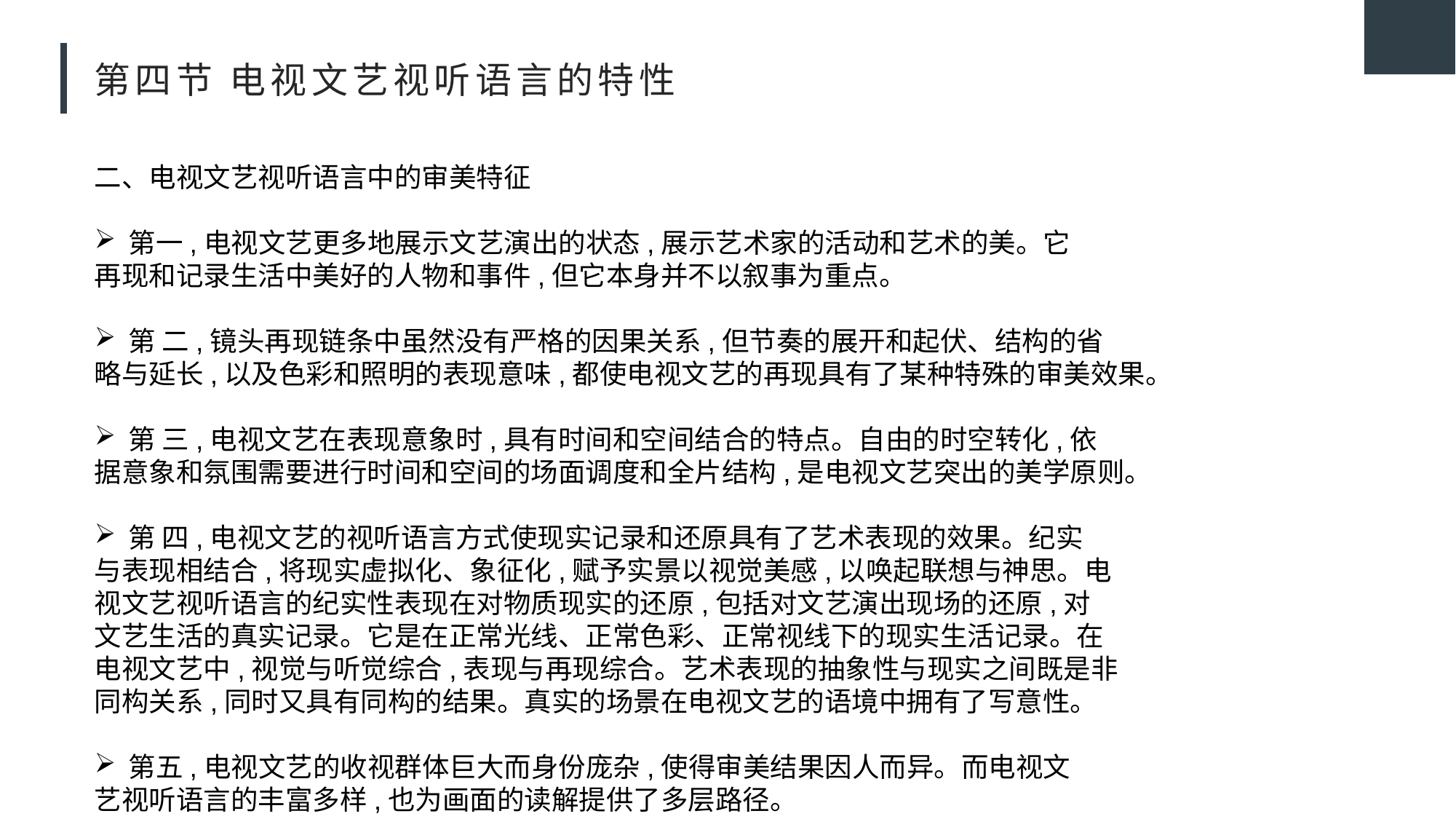

# 第四节 电视文艺视听语言的特性
二、电视文艺视听语言中的审美特征

第一,电视文艺更多地展示文艺演出的状态,展示艺术家的活动和艺术的美。它
再现和记录生活中美好的人物和事件,但它本身并不以叙事为重点。

第 二,镜头再现链条中虽然没有严格的因果关系,但节奏的展开和起伏、结构的省
略与延长,以及色彩和照明的表现意味,都使电视文艺的再现具有了某种特殊的审美效果。

第 三,电视文艺在表现意象时,具有时间和空间结合的特点。自由的时空转化,依
据意象和氛围需要进行时间和空间的场面调度和全片结构,是电视文艺突出的美学原则。

第 四,电视文艺的视听语言方式使现实记录和还原具有了艺术表现的效果。纪实
与表现相结合,将现实虚拟化、象征化,赋予实景以视觉美感,以唤起联想与神思。电
视文艺视听语言的纪实性表现在对物质现实的还原,包括对文艺演出现场的还原,对
文艺生活的真实记录。它是在正常光线、正常色彩、正常视线下的现实生活记录。在
电视文艺中,视觉与听觉综合,表现与再现综合。艺术表现的抽象性与现实之间既是非
同构关系,同时又具有同构的结果。真实的场景在电视文艺的语境中拥有了写意性。

第五,电视文艺的收视群体巨大而身份庞杂,使得审美结果因人而异。而电视文
艺视听语言的丰富多样,也为画面的读解提供了多层路径。